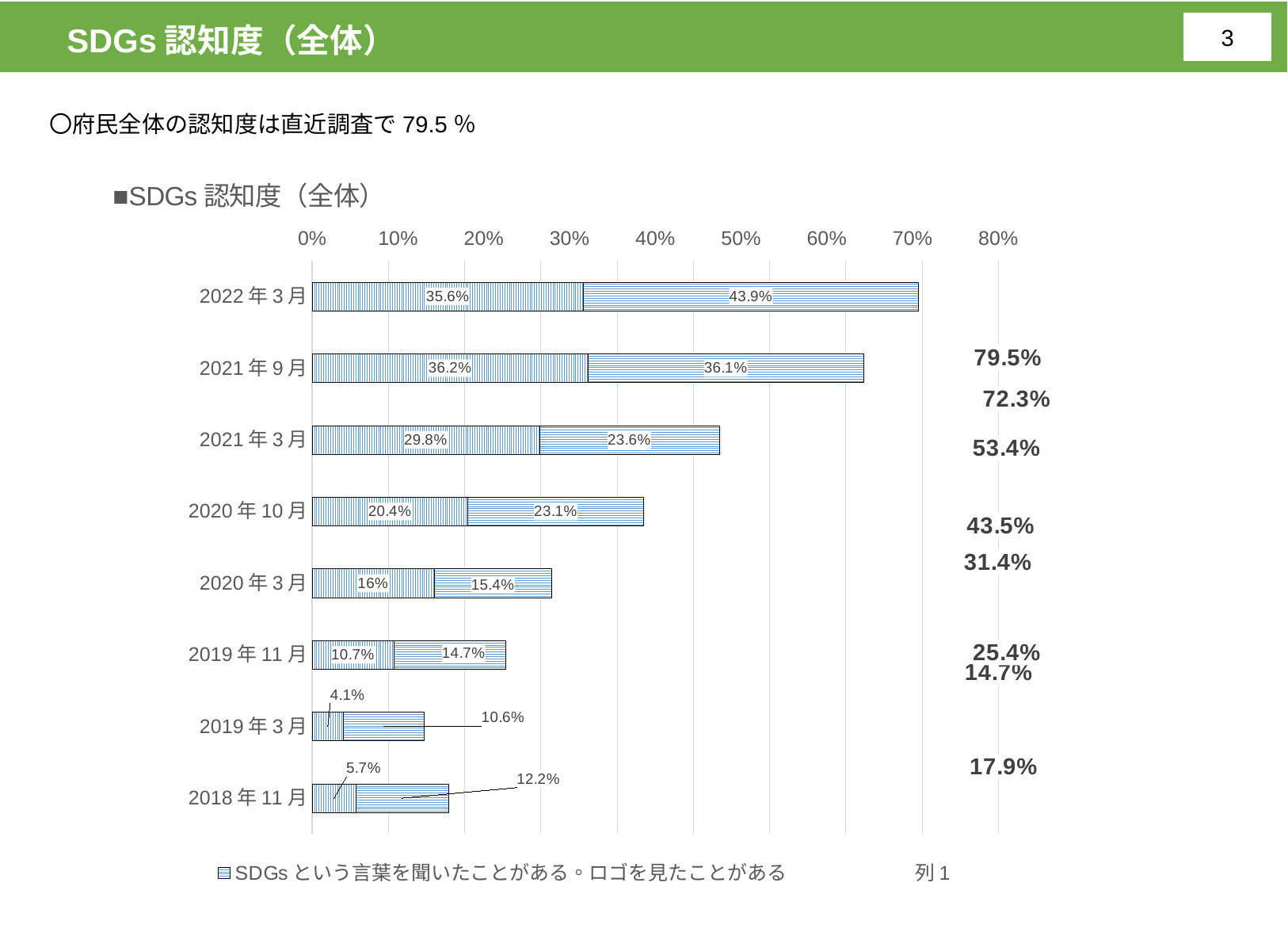

SDGs認知度（全体）
3
〇府民全体の認知度は直近調査で79.5％

### Chart: ■SDGs認知度（全体）

| Category | SDGsを知っている | SDGsという言葉を聞いたことがある。ロゴを見たことがある | 列1 |
|---|---|---|---|
| 43405 | 5.7 | 12.2 | 17.9 |
| 43525 | 4.1 | 10.6 | 14.7 |
| 43770 | 10.7 | 14.7 | 25.4 |
| 43891 | 16.0 | 15.4 | 31.4 |
| 44105 | 20.4 | 23.1 | 43.5 |
| 44256 | 29.8 | 23.6 | 53.400000000000006 |
| 44440 | 36.2 | 36.1 | 72.30000000000001 |
| 44621 | 35.6 | 43.9 | 79.5 |